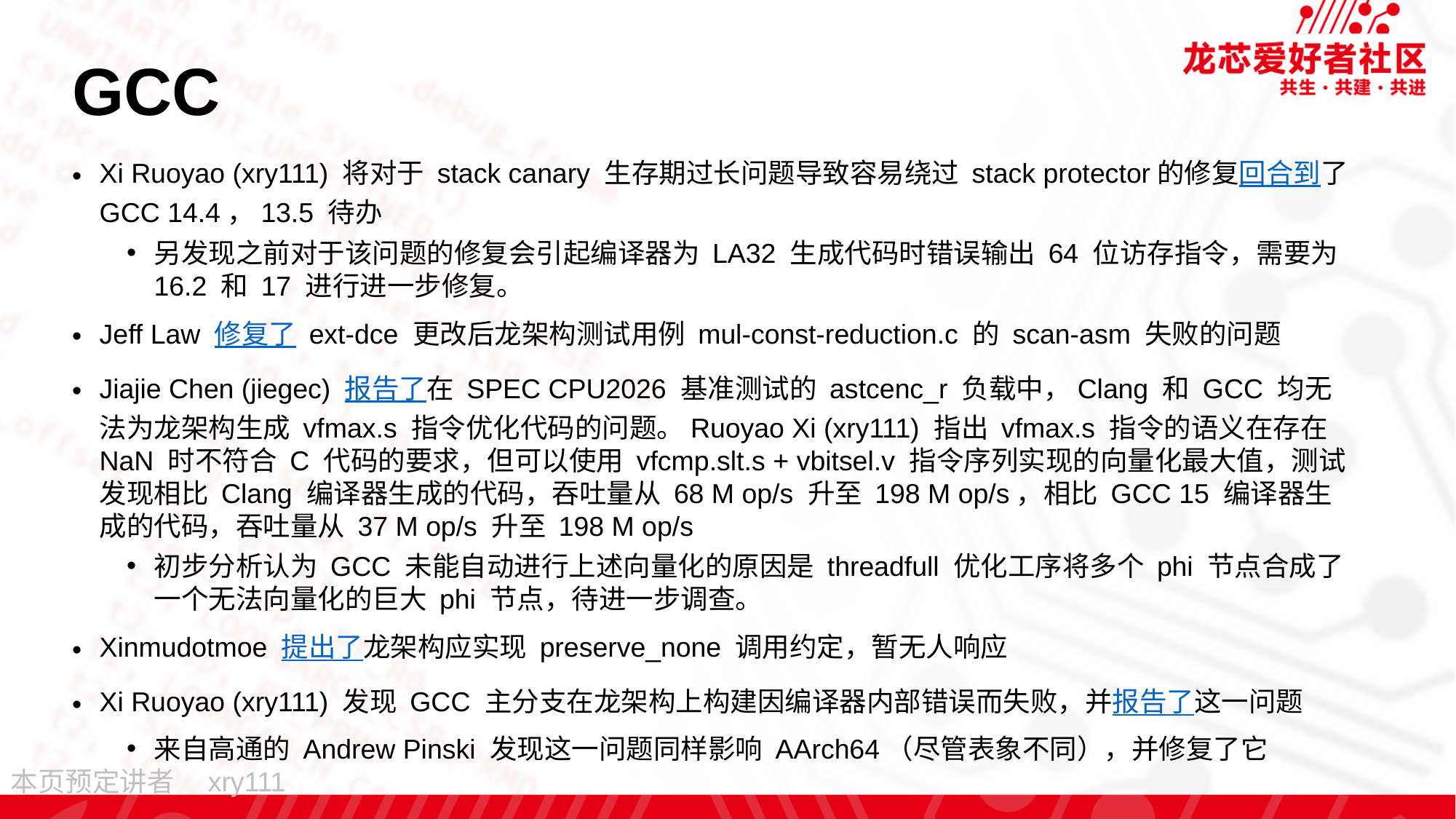

# GCC
Xi Ruoyao (xry111) 将对于 stack canary 生存期过长问题导致容易绕过 stack protector的修复回合到了 GCC 14.4，13.5 待办
另发现之前对于该问题的修复会引起编译器为 LA32 生成代码时错误输出 64 位访存指令，需要为 16.2 和 17 进行进一步修复。
Jeff Law 修复了 ext-dce 更改后龙架构测试用例 mul-const-reduction.c​ 的 scan-asm​ 失败的问题
Jiajie Chen (jiegec) 报告了在 SPEC CPU2026 基准测试的 astcenc_r​ 负载中，Clang 和 GCC 均无法为龙架构生成 vfmax.s​ 指令优化代码的问题。Ruoyao Xi (xry111) 指出 vfmax.s 指令的语义在存在 NaN 时不符合 C 代码的要求，但可以使用 vfcmp.slt.s​ + vbitsel.v​ 指令序列实现的向量化最大值，测试发现相比 Clang 编译器生成的代码，吞吐量从 68 M op/s 升至 198 M op/s，相比 GCC 15 编译器生成的代码，吞吐量从 37 M op/s 升至 198 M op/s
初步分析认为 GCC 未能自动进行上述向量化的原因是 threadfull 优化工序将多个 phi 节点合成了一个无法向量化的巨大 phi 节点，待进一步调查。
Xinmudotmoe 提出了龙架构应实现 preserve_none 调用约定，暂无人响应
Xi Ruoyao (xry111) 发现 GCC 主分支在龙架构上构建因编译器内部错误而失败，并报告了这一问题
来自高通的 Andrew Pinski 发现这一问题同样影响 AArch64（尽管表象不同），并修复了它
xry111